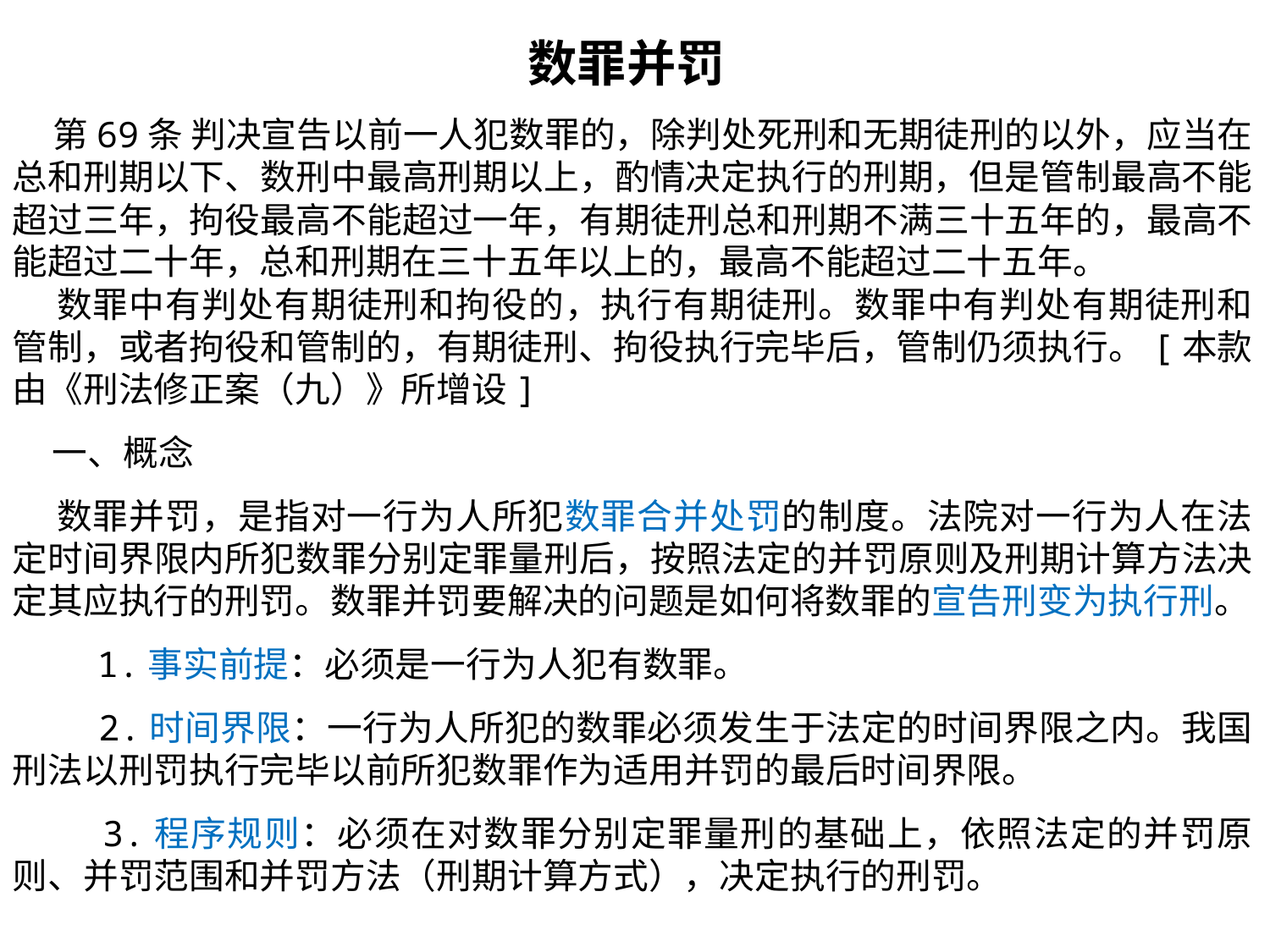

数罪并罚

    第69条 判决宣告以前一人犯数罪的，除判处死刑和无期徒刑的以外，应当在总和刑期以下、数刑中最高刑期以上，酌情决定执行的刑期，但是管制最高不能超过三年，拘役最高不能超过一年，有期徒刑总和刑期不满三十五年的，最高不能超过二十年，总和刑期在三十五年以上的，最高不能超过二十五年。
    数罪中有判处有期徒刑和拘役的，执行有期徒刑。数罪中有判处有期徒刑和管制，或者拘役和管制的，有期徒刑、拘役执行完毕后，管制仍须执行。[本款由《刑法修正案（九）》所增设]

    一、概念

    数罪并罚，是指对一行为人所犯数罪合并处罚的制度。法院对一行为人在法定时间界限内所犯数罪分别定罪量刑后，按照法定的并罚原则及刑期计算方法决定其应执行的刑罚。数罪并罚要解决的问题是如何将数罪的宣告刑变为执行刑。

    1.事实前提：必须是一行为人犯有数罪。

    2.时间界限：一行为人所犯的数罪必须发生于法定的时间界限之内。我国刑法以刑罚执行完毕以前所犯数罪作为适用并罚的最后时间界限。

    3.程序规则：必须在对数罪分别定罪量刑的基础上，依照法定的并罚原则、并罚范围和并罚方法（刑期计算方式），决定执行的刑罚。